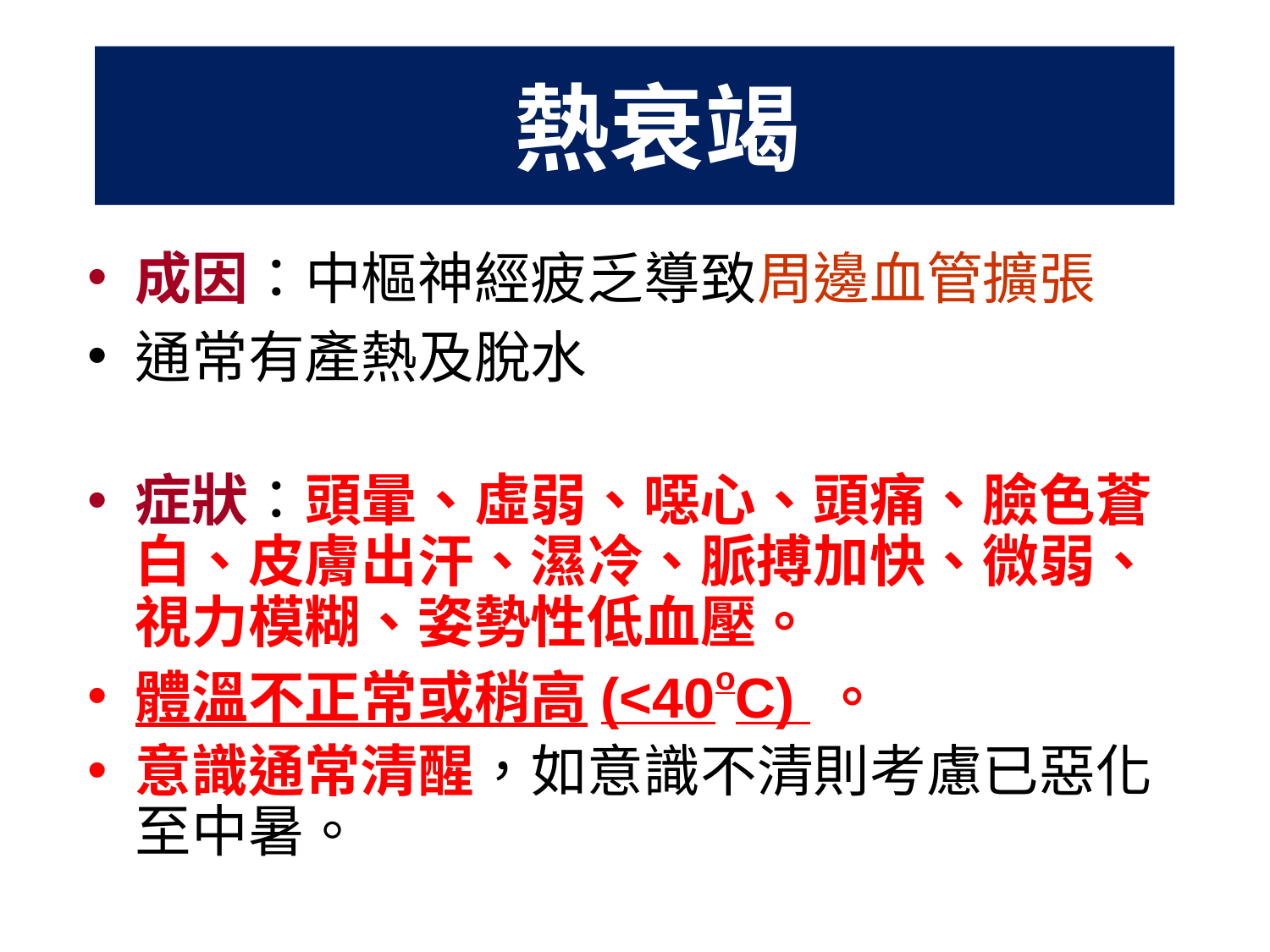

# 熱衰竭
成因：中樞神經疲乏導致周邊血管擴張
通常有產熱及脫水

症狀：頭暈、虛弱、噁心、頭痛、臉色蒼白、皮膚出汗、濕冷、脈搏加快、微弱、視力模糊、姿勢性低血壓。
體溫不正常或稍高(<40oC) 。
意識通常清醒，如意識不清則考慮已惡化至中暑。